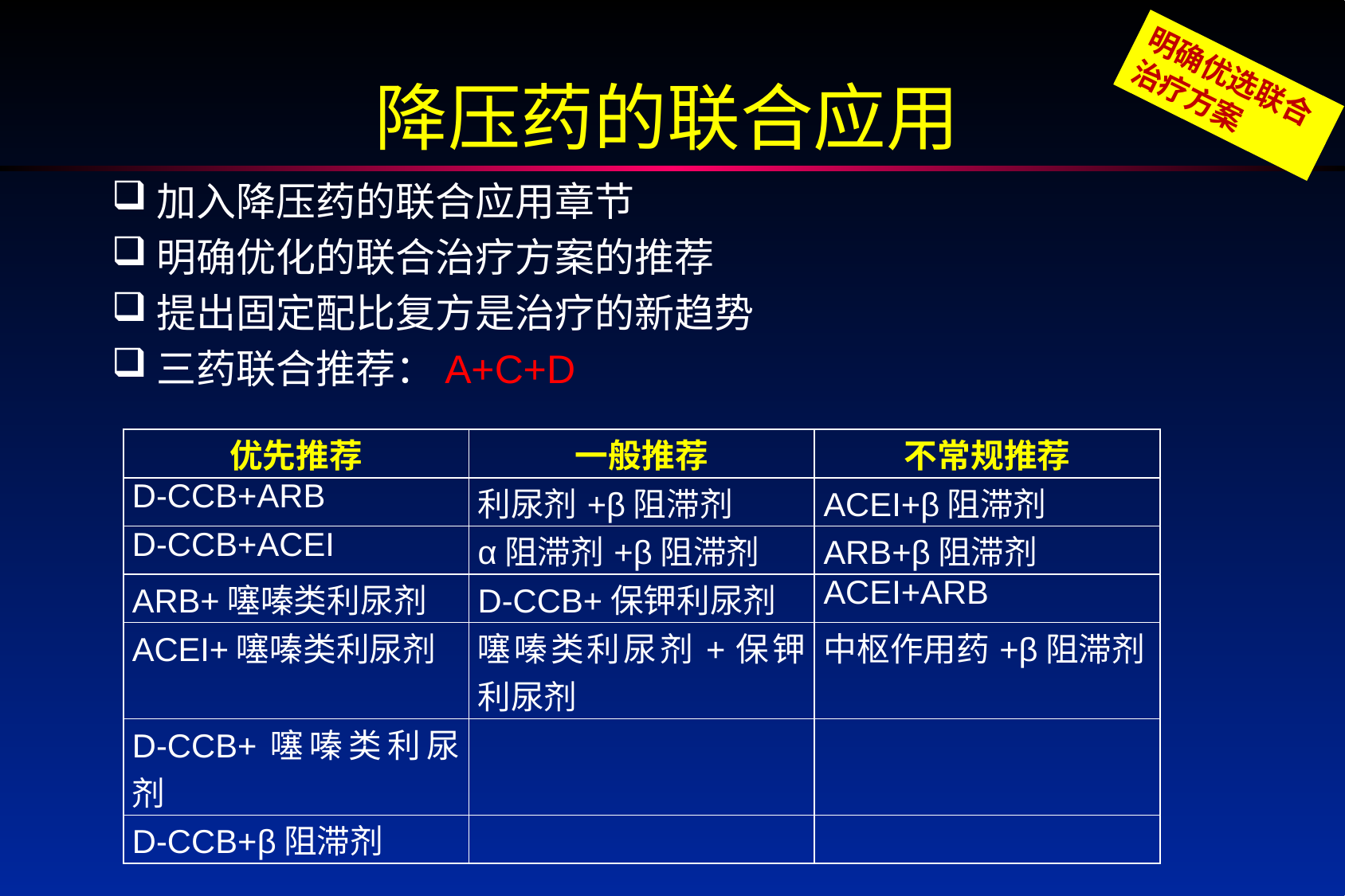

# 降压药的联合应用
明确优选联合治疗方案

加入降压药的联合应用章节
明确优化的联合治疗方案的推荐
提出固定配比复方是治疗的新趋势
三药联合推荐：A+C+D
| 优先推荐 | 一般推荐 | 不常规推荐 |
| --- | --- | --- |
| D-CCB+ARB | 利尿剂+β阻滞剂 | ACEI+β阻滞剂 |
| D-CCB+ACEI | α阻滞剂+β阻滞剂 | ARB+β阻滞剂 |
| ARB+噻嗪类利尿剂 | D-CCB+保钾利尿剂 | ACEI+ARB |
| ACEI+噻嗪类利尿剂 | 噻嗪类利尿剂+保钾利尿剂 | 中枢作用药+β阻滞剂 |
| D-CCB+噻嗪类利尿剂 |  |  |
| D-CCB+β阻滞剂 |  |  |